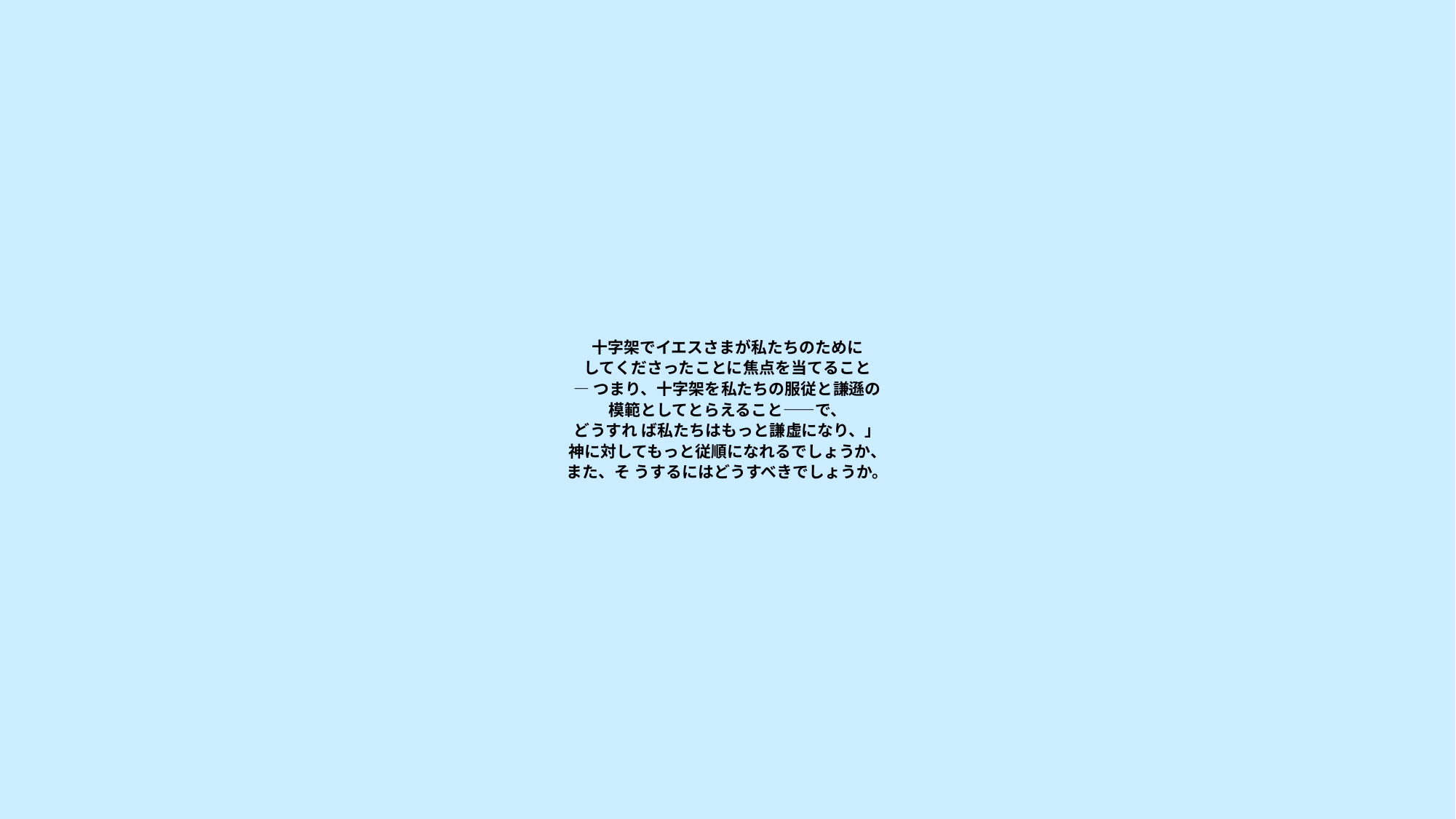

# 十字架でイエスさまが私たちのために してくださったことに焦点を当てること ― つまり、十字架を私たちの服従と謙遜の 模範としてとらえること――で、 どうすれ ば私たちはもっと謙虚になり、」 神に対してもっと従順になれるでしょうか、 また、そ うするにはどうすべきでしょうか。